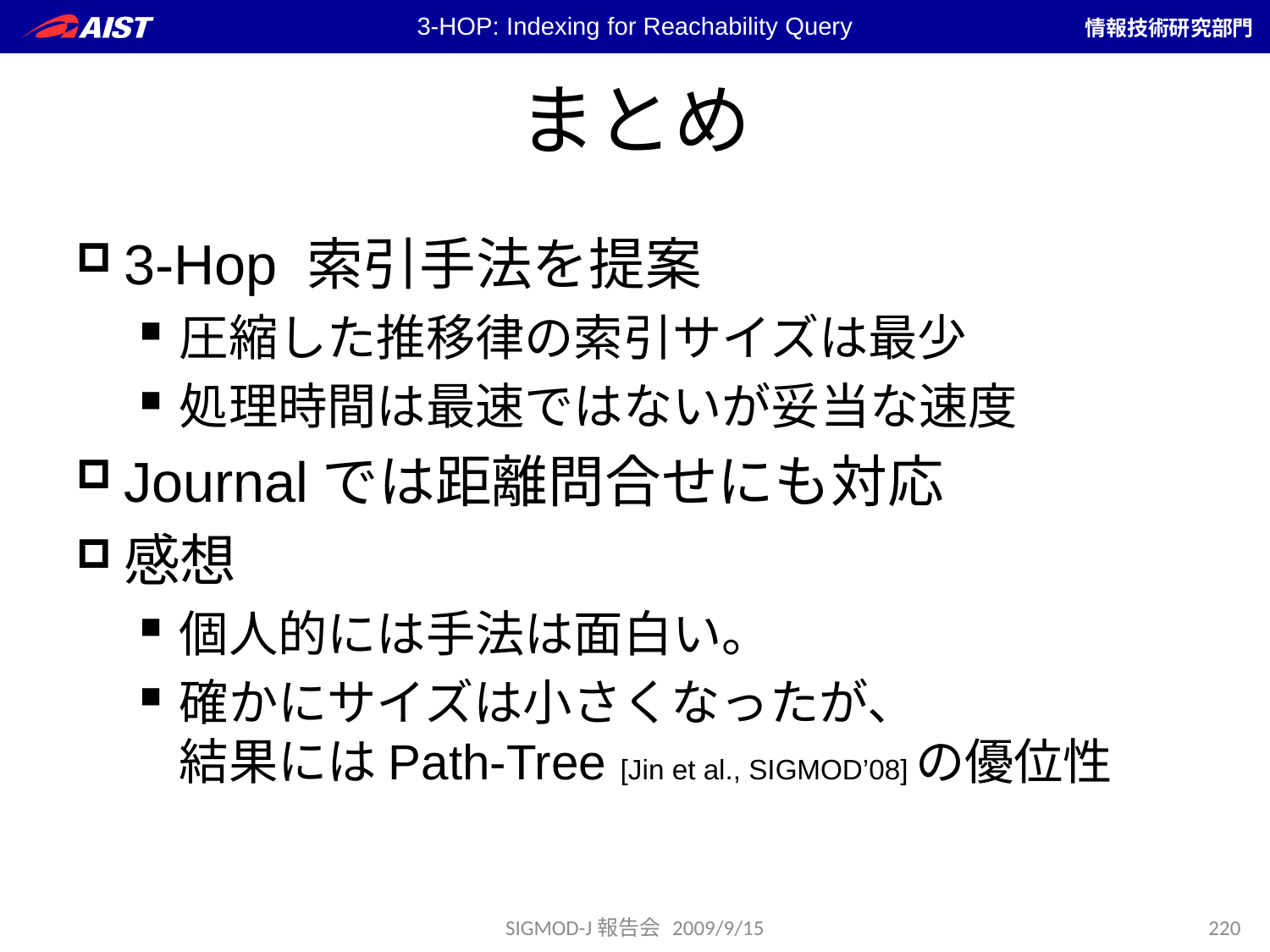

3-HOP: Indexing for Reachability Query
# まとめ
3-Hop 索引手法を提案
圧縮した推移律の索引サイズは最少
処理時間は最速ではないが妥当な速度
Journalでは距離問合せにも対応
感想
個人的には手法は面白い。
確かにサイズは小さくなったが、
結果にはPath-Tree [Jin et al., SIGMOD’08]の優位性

SIGMOD-J報告会 2009/9/15
220